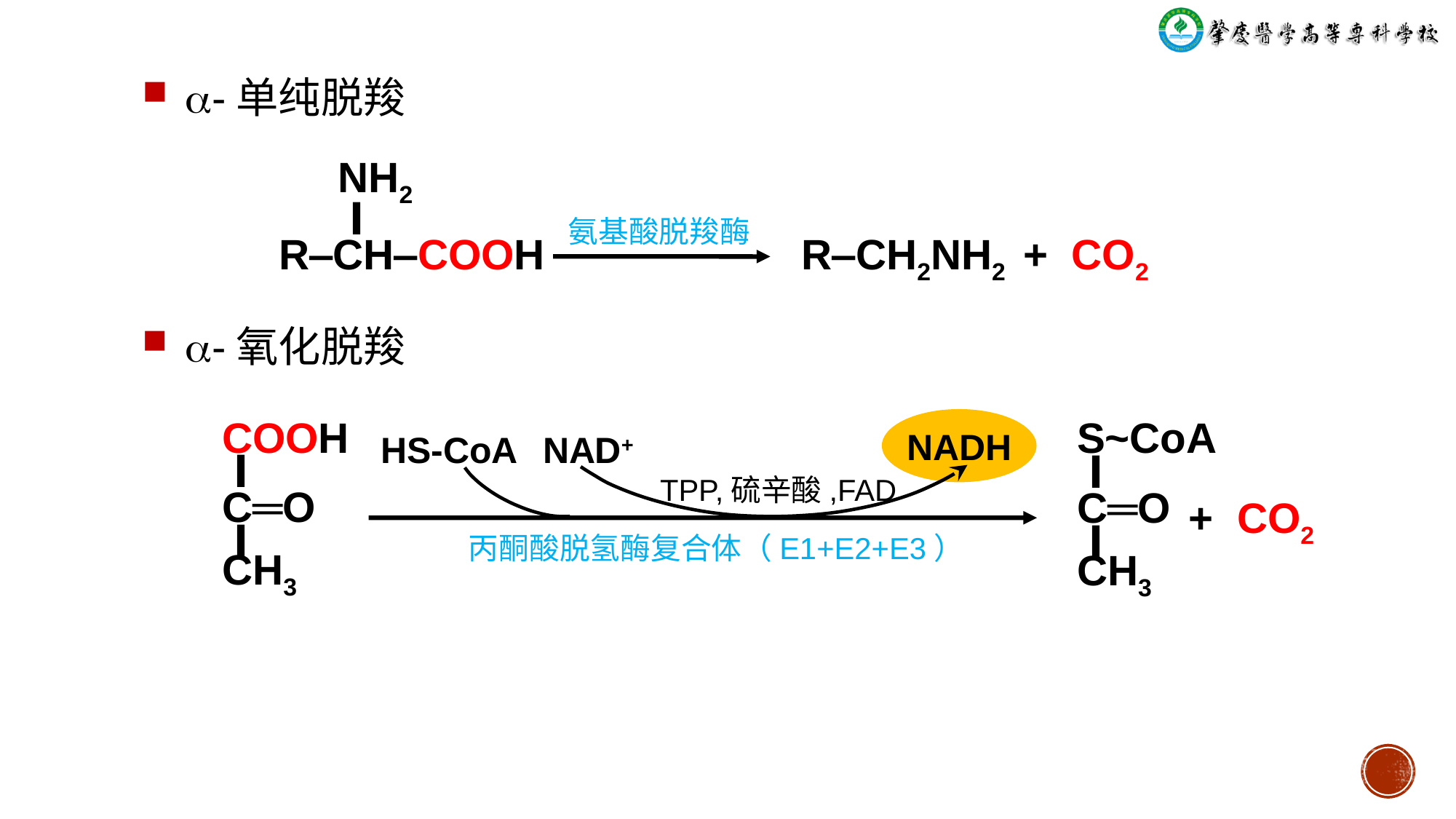

α-单纯脱羧
     NH2
      ⅼ
R‒CH‒COOH
氨基酸脱羧酶
R‒CH2NH2
+  CO2

α-氧化脱羧
NADH
 COOH
  ⅼ
 C═O
  ⅼ
 CH3
HS-CoA
NAD+
 S~CoA
  ⅼ
 C═O
  ⅼ
 CH3

TPP,硫辛酸,FAD
+  CO2

丙酮酸脱氢酶复合体（E1+E2+E3）